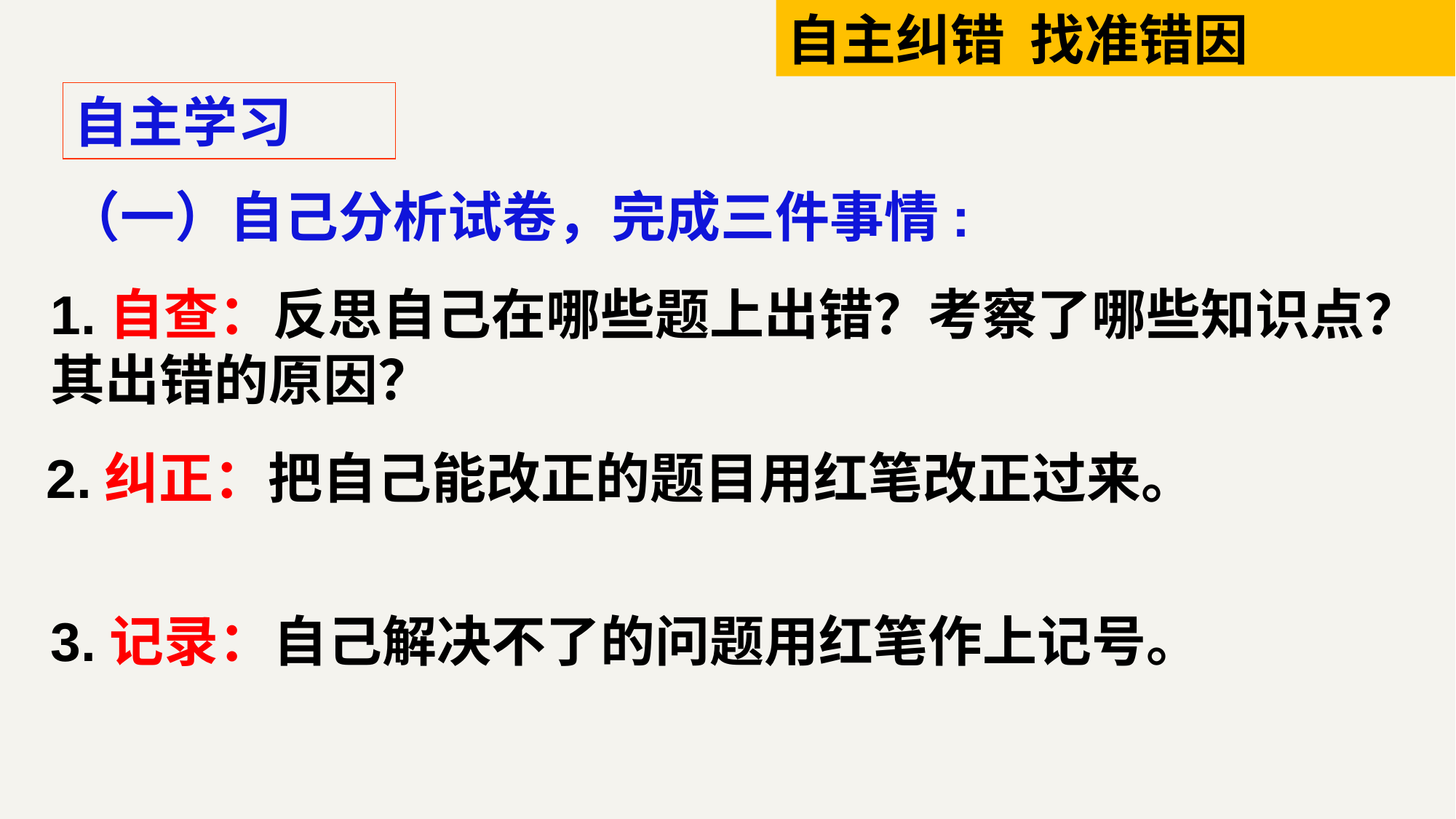

自主纠错  找准错因
自主学习
（一）自己分析试卷，完成三件事情:
1.自查：反思自己在哪些题上出错？考察了哪些知识点？其出错的原因？
2.纠正：把自己能改正的题目用红笔改正过来。
3.记录：自己解决不了的问题用红笔作上记号。